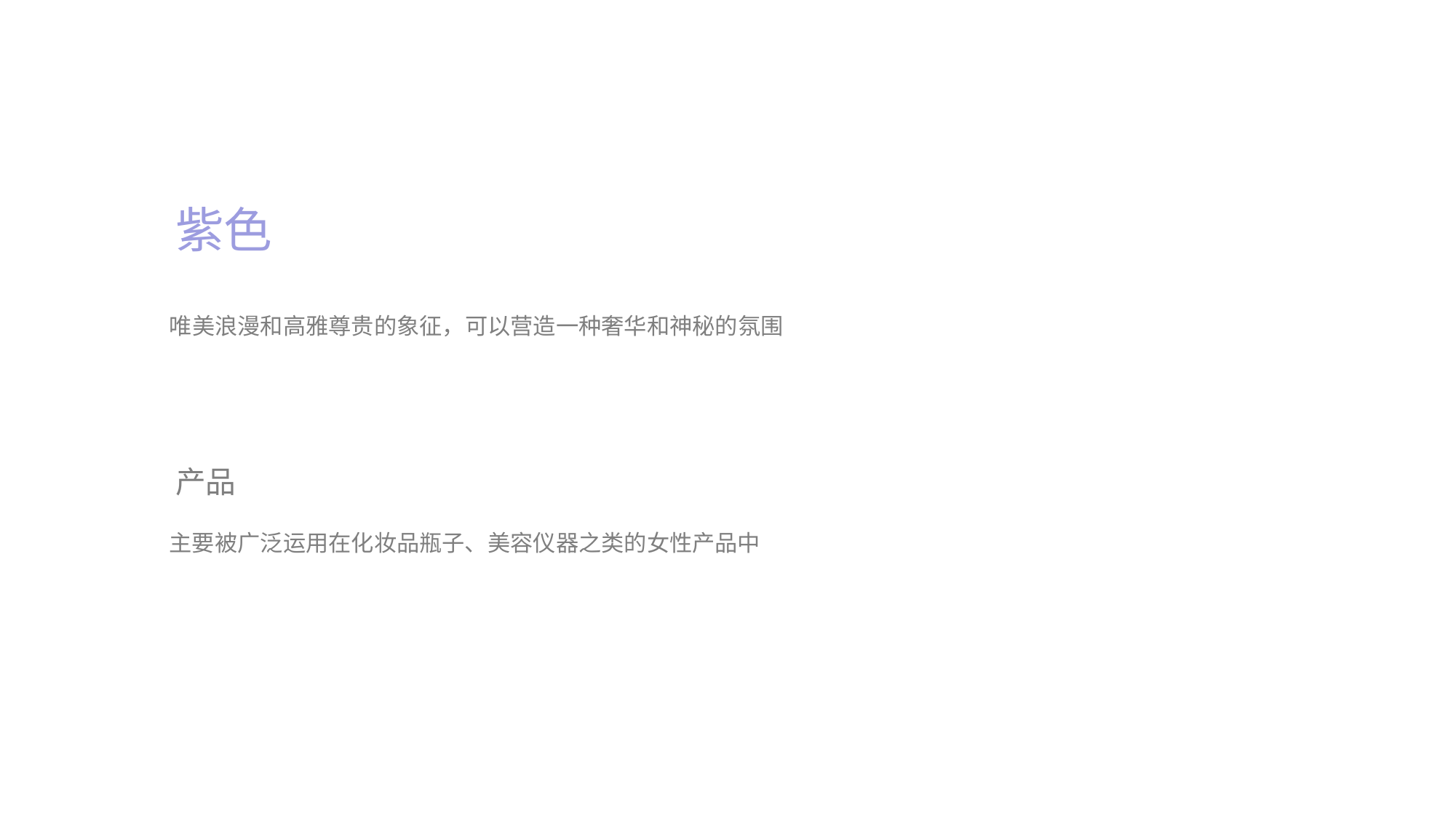

紫色
唯美浪漫和高雅尊贵的象征，可以营造一种奢华和神秘的氛围
产品
主要被广泛运用在化妆品瓶子、美容仪器之类的女性产品中